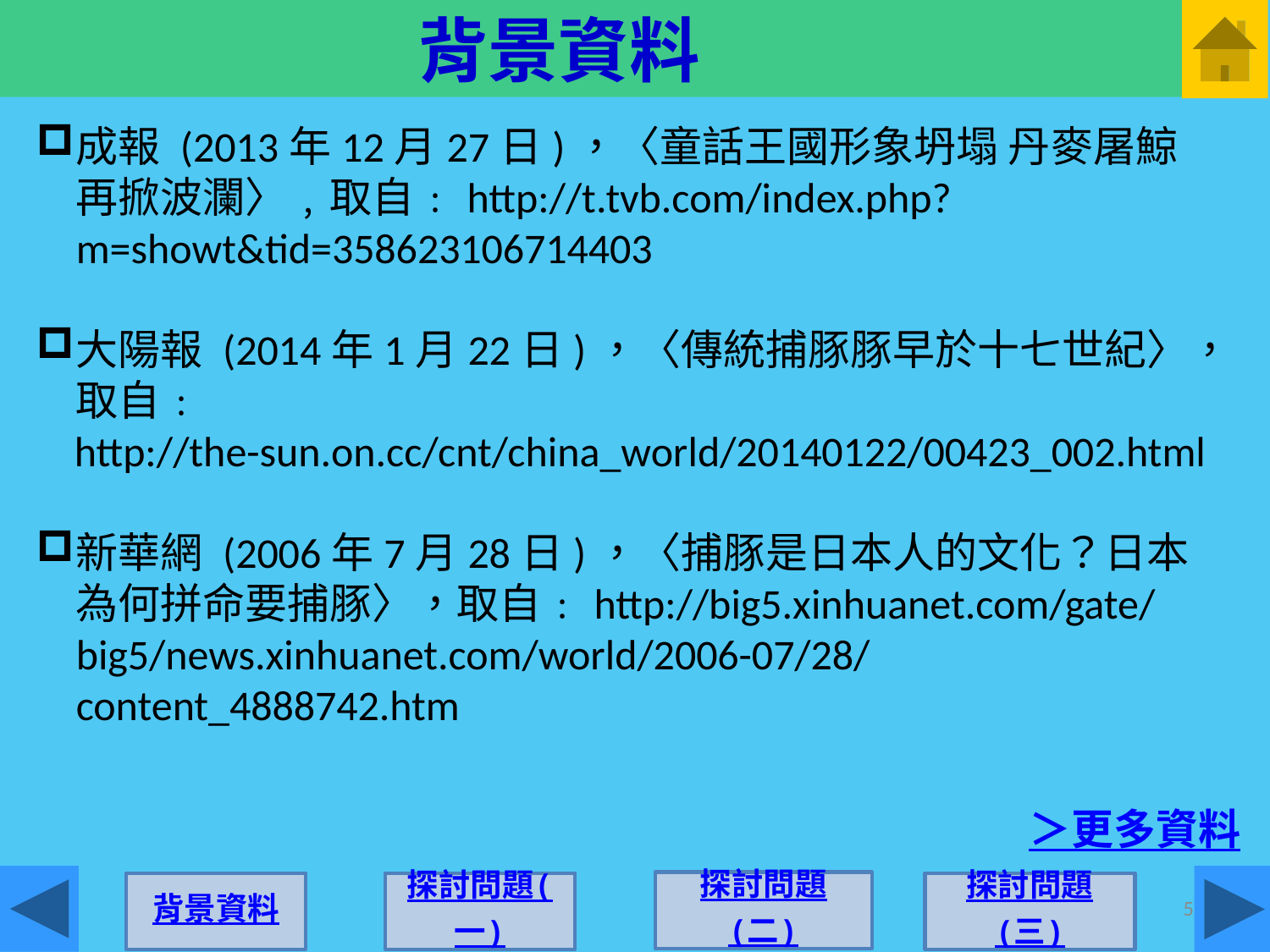

背景資料

成報 (2013年12月27日)，〈童話王國形象坍塌 丹麥屠鯨 再掀波瀾〉﹐取自﹕http://t.tvb.com/index.php?m=showt&tid=358623106714403

大陽報 (2014年1月22日)，〈傳統捕豚豚早於十七世紀〉，取自﹕
    http://the-sun.on.cc/cnt/china_world/20140122/00423_002.html

新華網 (2006年7月28日)，〈捕豚是日本人的文化？日本為何拼命要捕豚〉，取自﹕http://big5.xinhuanet.com/gate/big5/news.xinhuanet.com/world/2006-07/28/content_4888742.htm

＞更多資料

探討問題
(二)
探討問題(一)
背景資料
探討問題
(三)
5